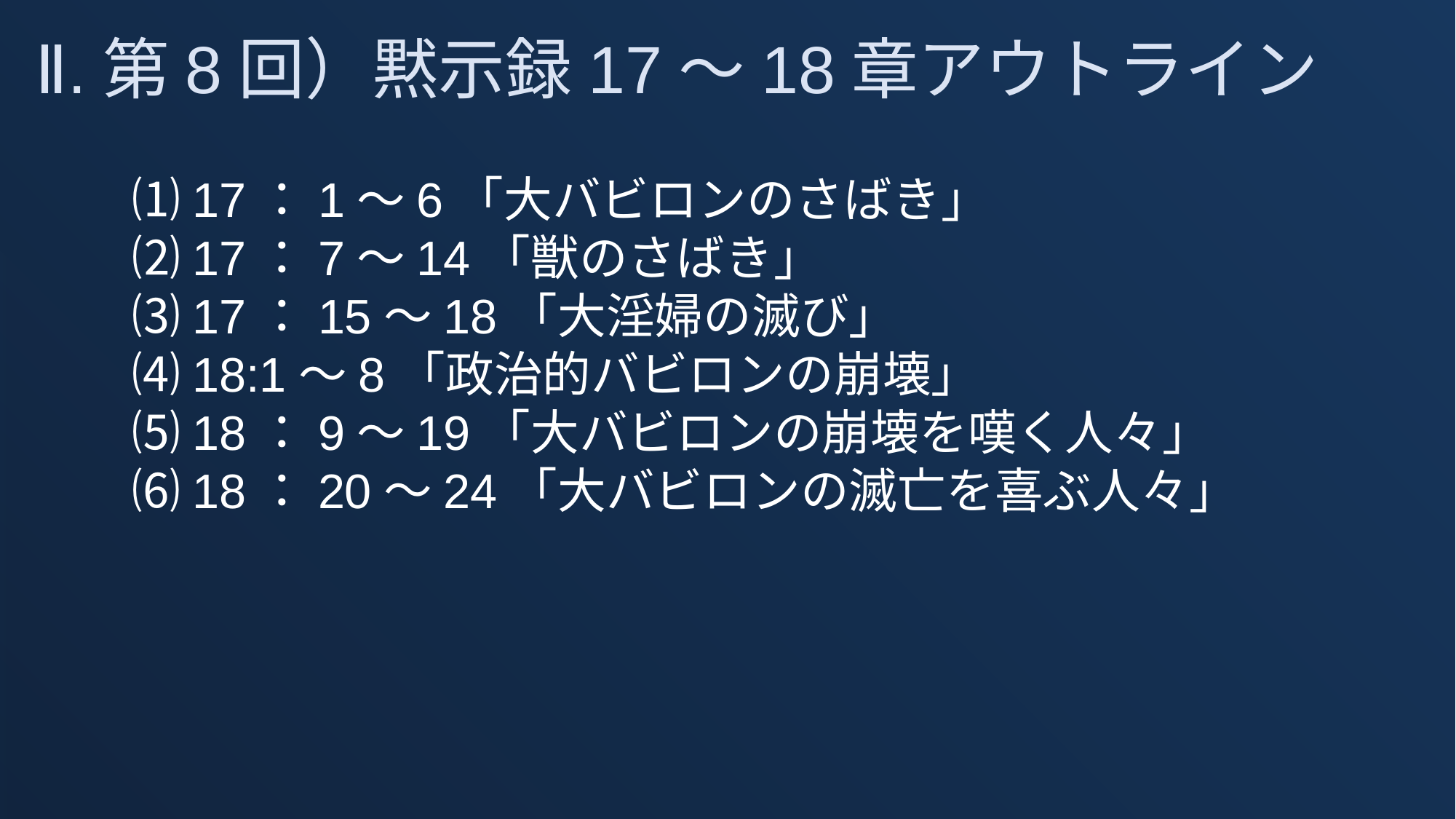

Ⅱ.第8回）黙示録17～18章アウトライン

　　⑴17：1～6「大バビロンのさばき」
　　⑵17：7～14「獣のさばき」
　　⑶17：15～18「大淫婦の滅び」
　　⑷18:1～8「政治的バビロンの崩壊」
　　⑸18：9～19「大バビロンの崩壊を嘆く人々」
　　⑹18：20～24「大バビロンの滅亡を喜ぶ人々」